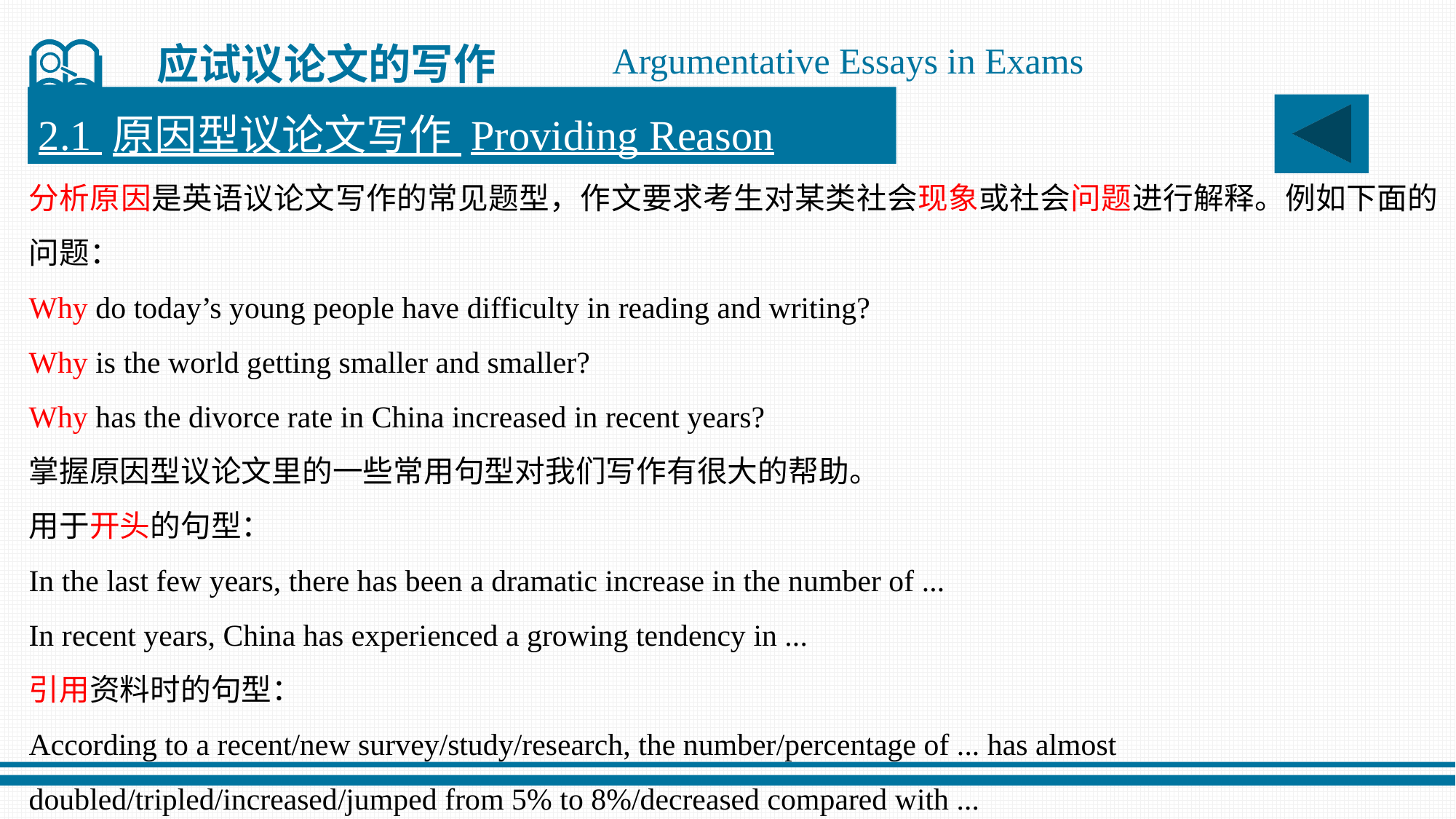

应试议论文的写作
Argumentative Essays in Exams
2.1 原因型议论文写作 Providing Reason

分析原因是英语议论文写作的常见题型，作文要求考生对某类社会现象或社会问题进行解释。例如下面的问题：
Why do today’s young people have difficulty in reading and writing?
Why is the world getting smaller and smaller?
Why has the divorce rate in China increased in recent years?
掌握原因型议论文里的一些常用句型对我们写作有很大的帮助。
用于开头的句型：
In the last few years, there has been a dramatic increase in the number of ...
In recent years, China has experienced a growing tendency in ...
引用资料时的句型：
According to a recent/new survey/study/research, the number/percentage of ... has almost
doubled/tripled/increased/jumped from 5% to 8%/decreased compared with ...